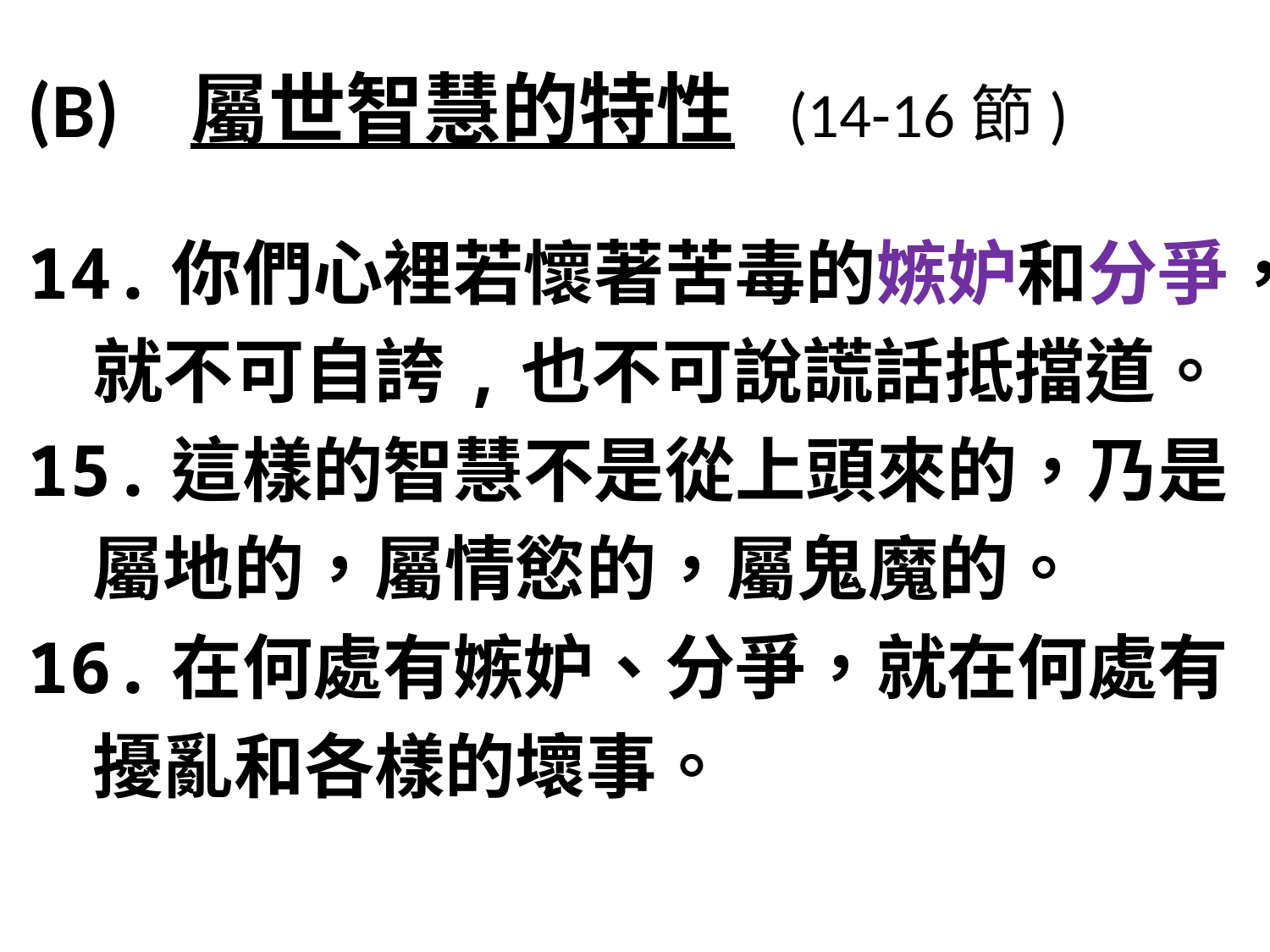

# (B)   屬世智慧的特性  (14-16節)
14.你們心裡若懷著苦毒的嫉妒和分爭，
   就不可自誇,也不可說謊話抵擋道。
15.這樣的智慧不是從上頭來的，乃是
   屬地的，屬情慾的，屬鬼魔的。
16.在何處有嫉妒、分爭，就在何處有
   擾亂和各樣的壞事。